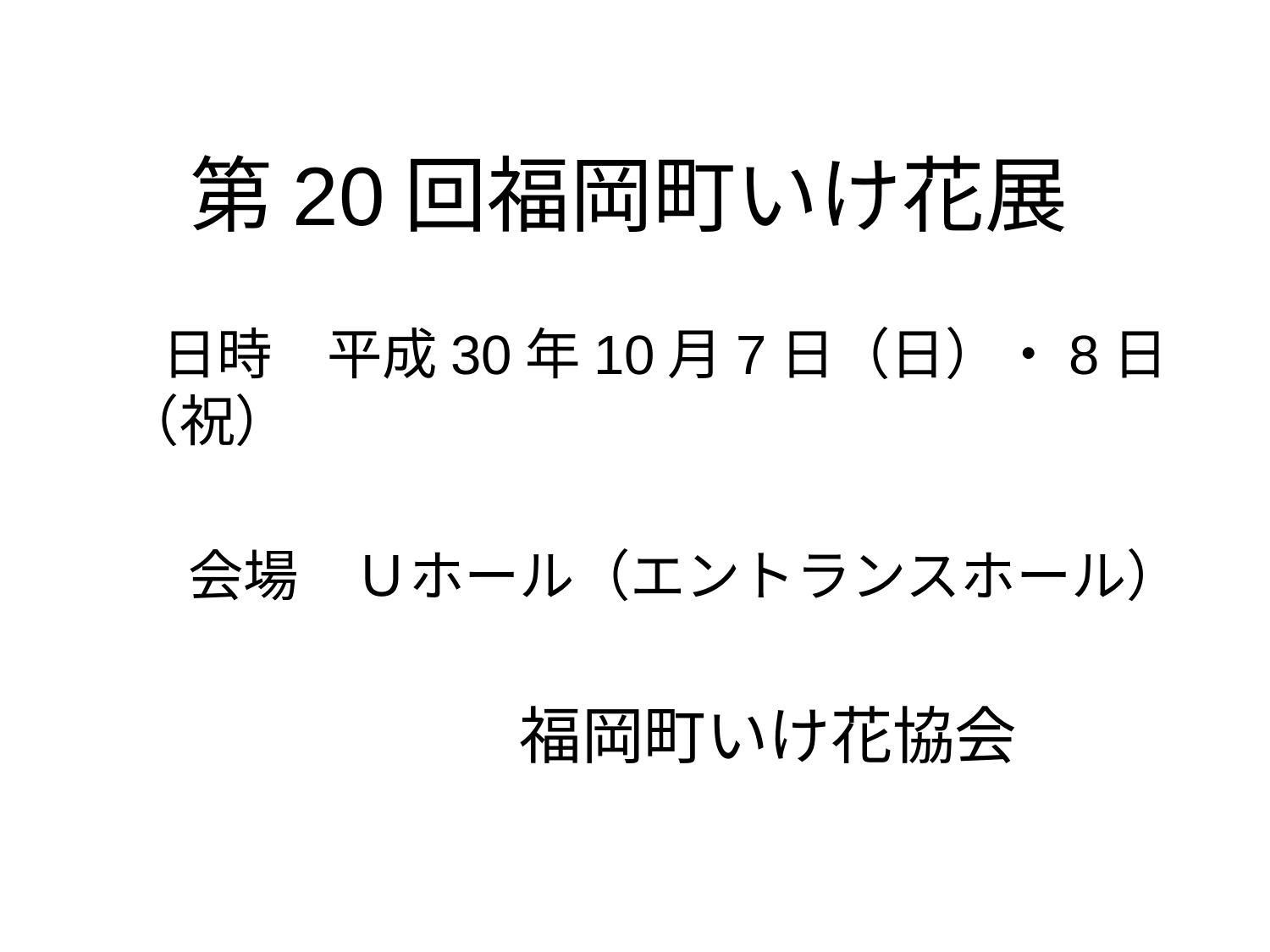

第20回福岡町いけ花展
  日時　平成30年10月7日（日）・8日（祝）

　　会場　Ｕホール（エントランスホール）

　　　　　　　　福岡町いけ花協会